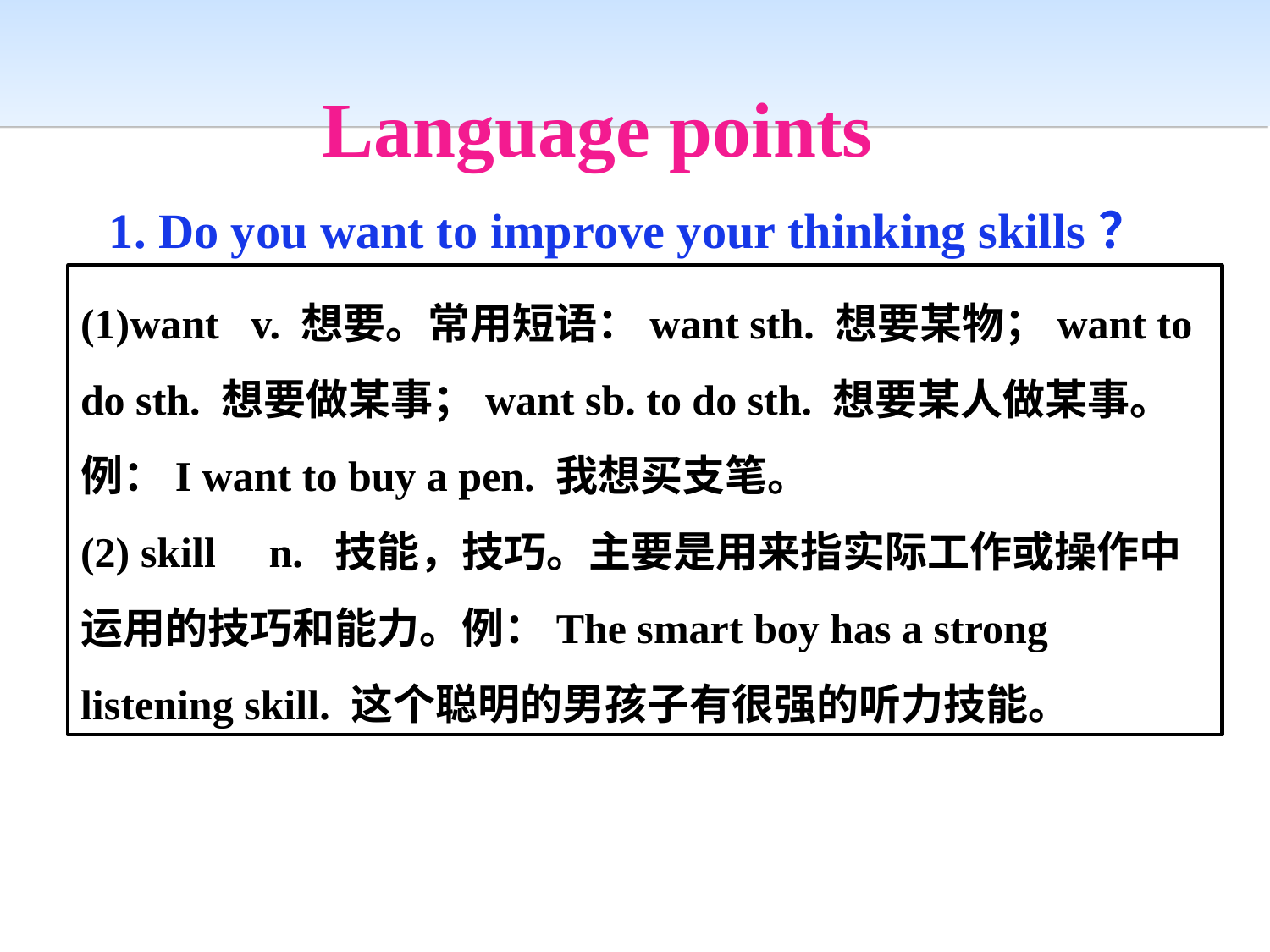

Language points
1. Do you want to improve your thinking skills？
(1)want   v. 想要。常用短语：want sth. 想要某物；want to do sth. 想要做某事；want sb. to do sth. 想要某人做某事。例：I want to buy a pen. 我想买支笔。
(2) skill     n.  技能，技巧。主要是用来指实际工作或操作中运用的技巧和能力。例：The smart boy has a strong listening skill. 这个聪明的男孩子有很强的听力技能。